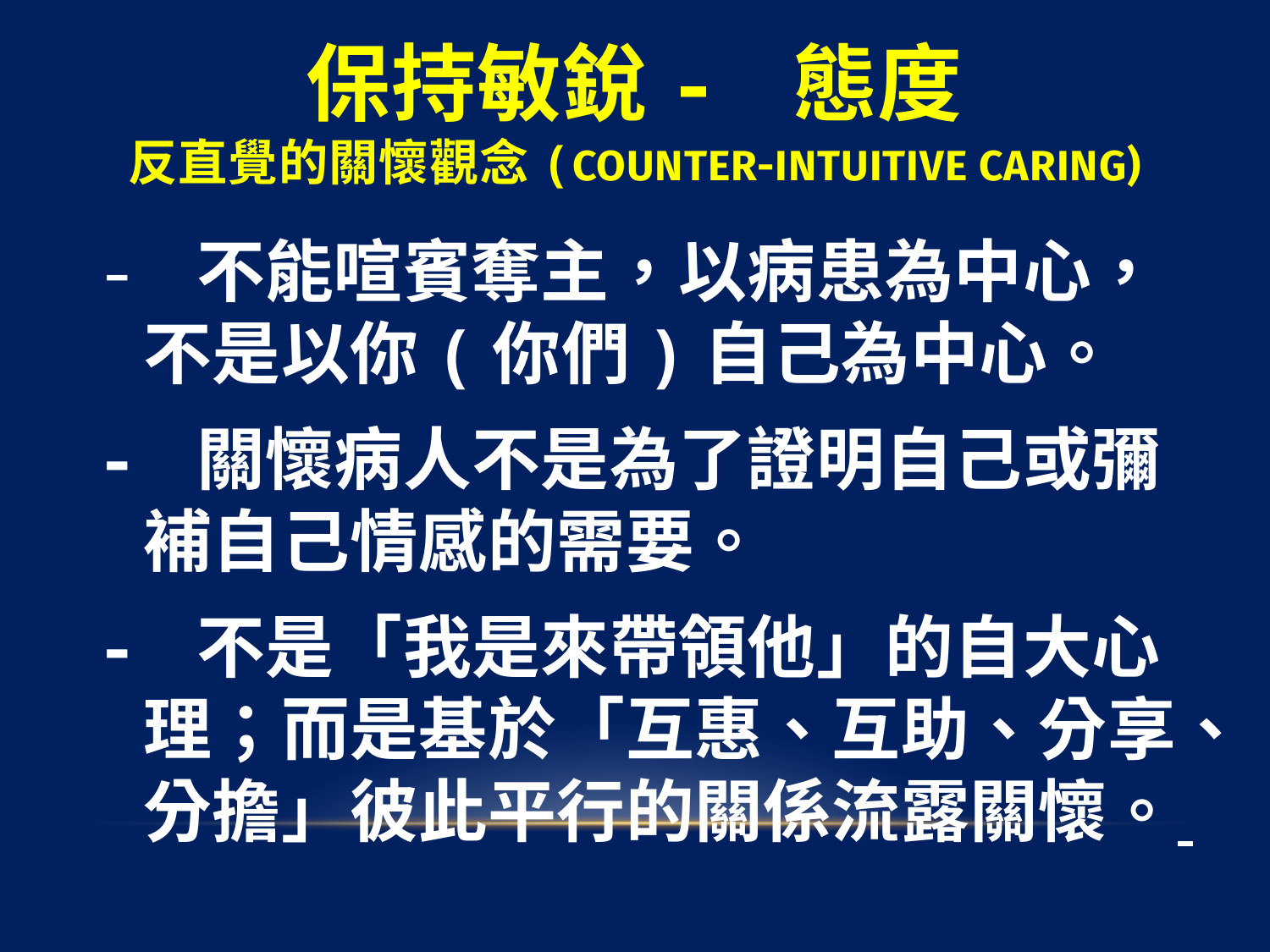

# 保持敏銳- 態度 反直覺的關懷觀念(Counter-intuitive caring)
- 不能喧賓奪主，以病患為中心，不是以你(你們)自己為中心。
- 關懷病人不是為了證明自己或彌補自己情感的需要。
- 不是「我是來帶領他」的自大心理；而是基於「互惠、互助、分享、分擔」彼此平行的關係流露關懷。